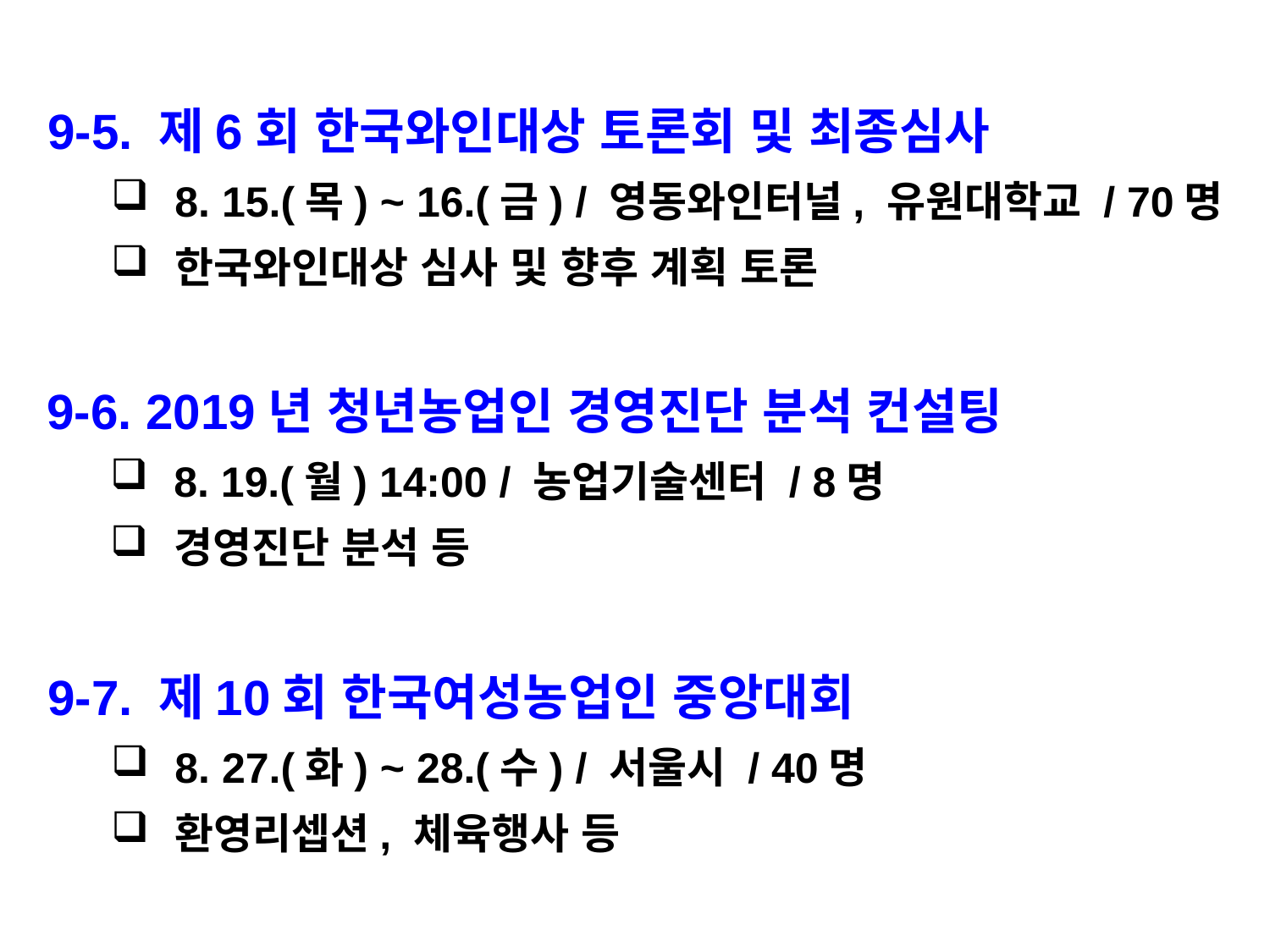

9-5. 제6회 한국와인대상 토론회 및 최종심사
8. 15.(목) ~ 16.(금) / 영동와인터널, 유원대학교 / 70명
한국와인대상 심사 및 향후 계획 토론
9-6. 2019년 청년농업인 경영진단 분석 컨설팅
8. 19.(월) 14:00 / 농업기술센터 / 8명
경영진단 분석 등

9-7. 제10회 한국여성농업인 중앙대회
8. 27.(화) ~ 28.(수) / 서울시 / 40명
환영리셉션, 체육행사 등